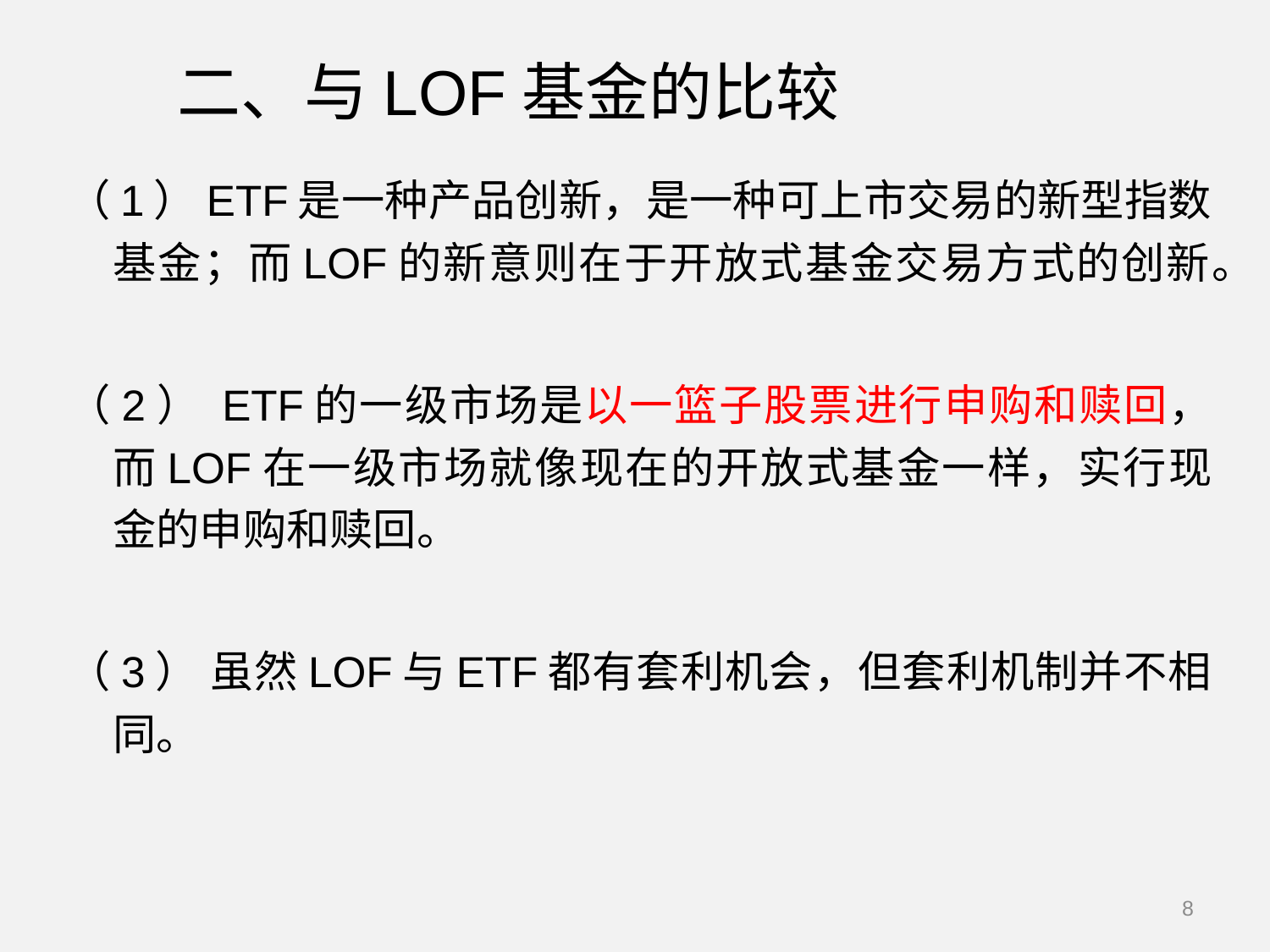

#
二、与LOF基金的比较
（1）ETF是一种产品创新，是一种可上市交易的新型指数基金；而LOF的新意则在于开放式基金交易方式的创新。

（2） ETF的一级市场是以一篮子股票进行申购和赎回，而LOF在一级市场就像现在的开放式基金一样，实行现金的申购和赎回。

（3） 虽然LOF与ETF都有套利机会，但套利机制并不相同。
8